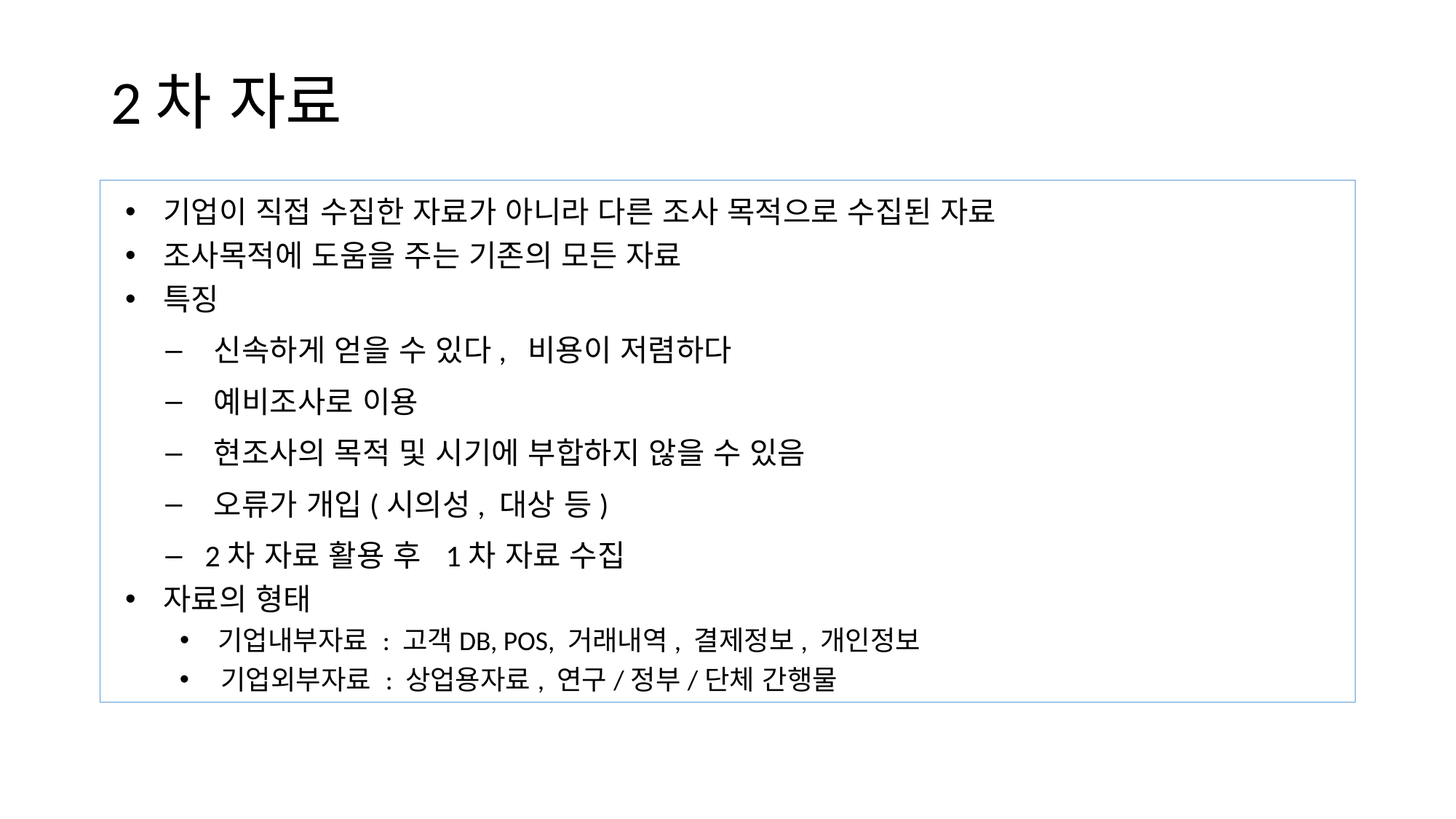

# 2차 자료
기업이 직접 수집한 자료가 아니라 다른 조사 목적으로 수집된 자료
조사목적에 도움을 주는 기존의 모든 자료
특징
 신속하게 얻을 수 있다,  비용이 저렴하다
 예비조사로 이용
 현조사의 목적 및 시기에 부합하지 않을 수 있음
 오류가 개입(시의성, 대상 등)
 2차 자료 활용 후  1차 자료 수집
자료의 형태
기업내부자료 : 고객DB, POS, 거래내역, 결제정보, 개인정보
기업외부자료 : 상업용자료, 연구/정부/단체 간행물